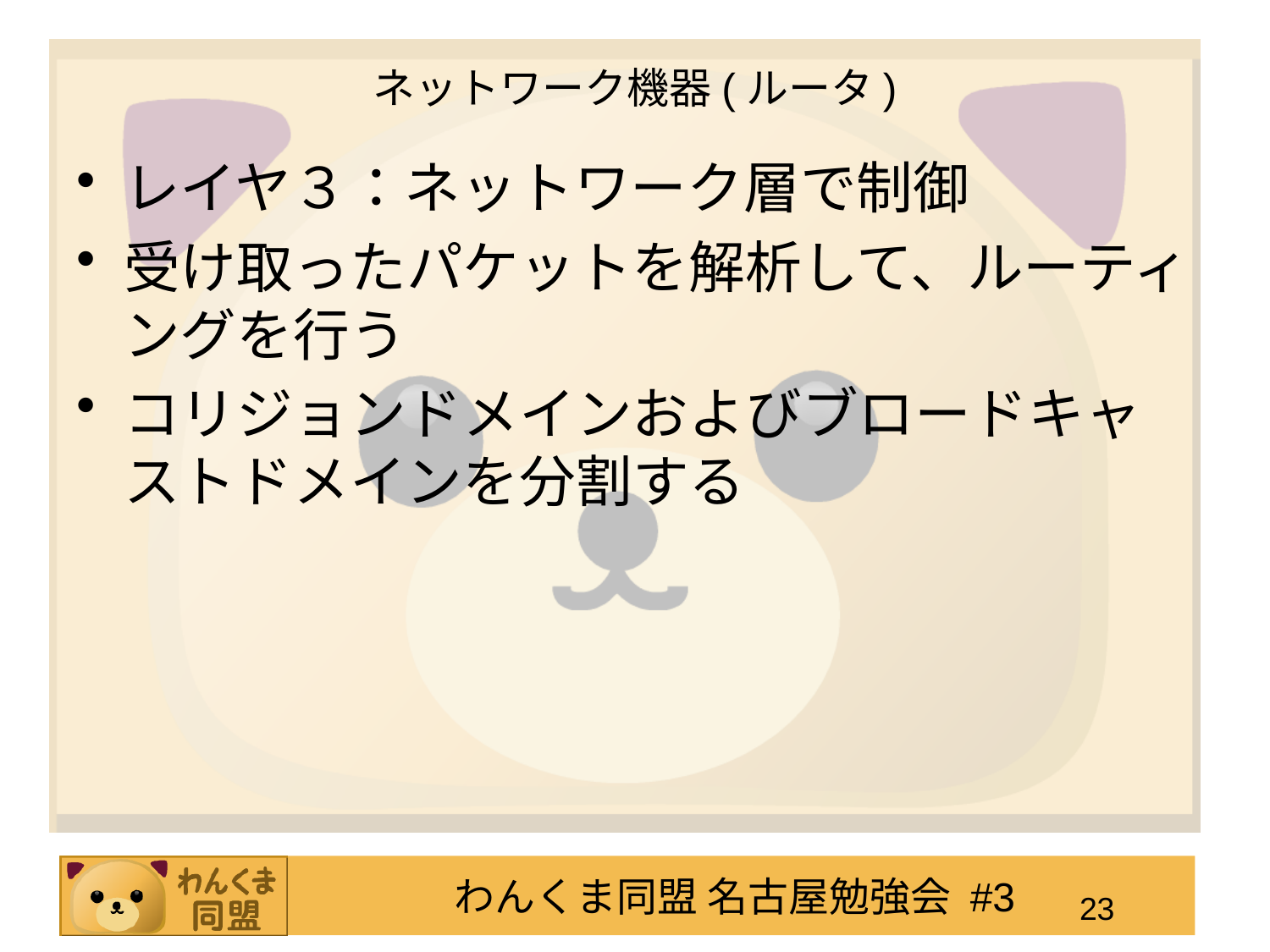

# ネットワーク機器(ルータ)
レイヤ３：ネットワーク層で制御
受け取ったパケットを解析して、ルーティングを行う
コリジョンドメインおよびブロードキャストドメインを分割する